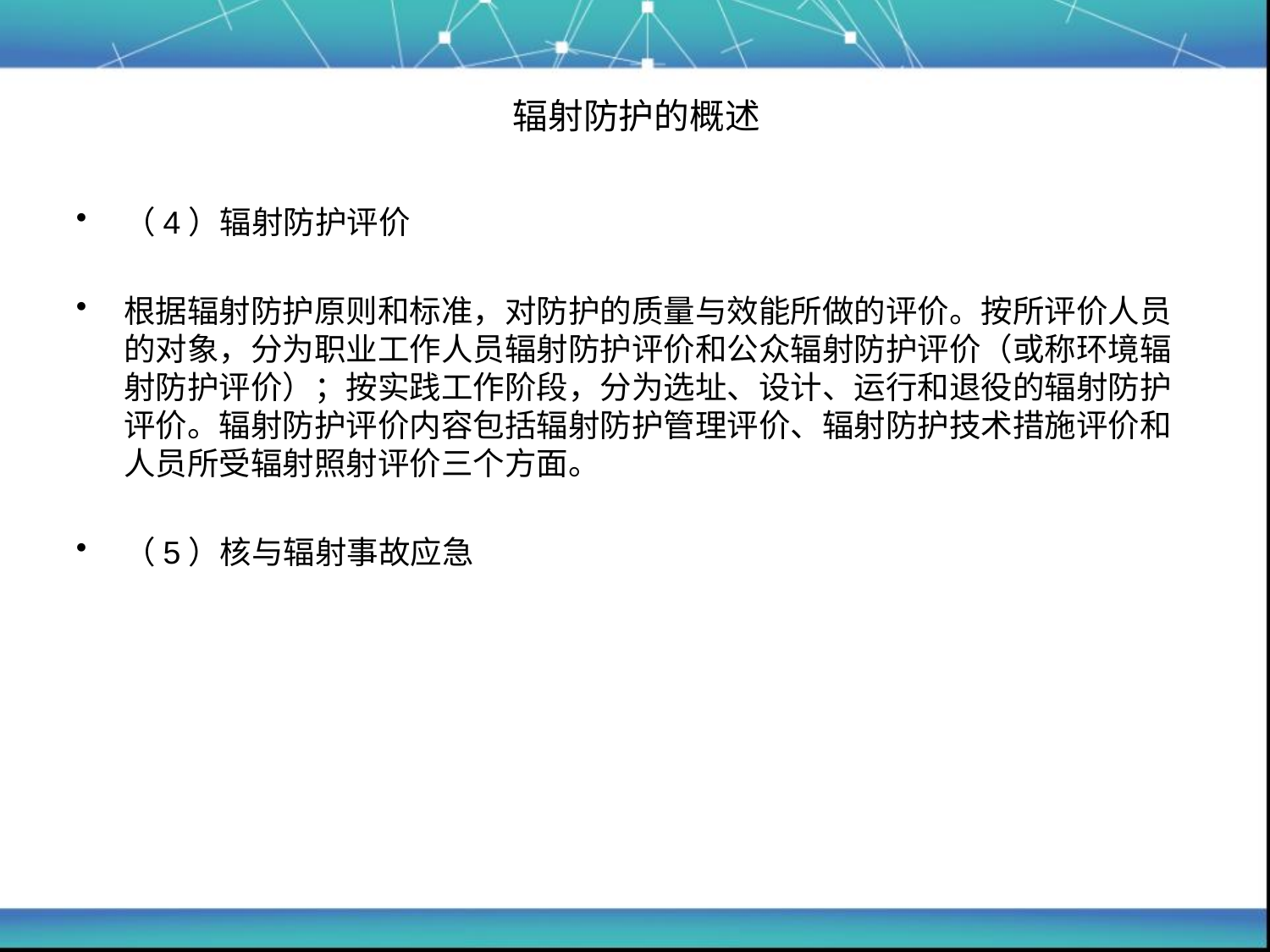

# 辐射防护的概述
（4）辐射防护评价

根据辐射防护原则和标准，对防护的质量与效能所做的评价。按所评价人员的对象，分为职业工作人员辐射防护评价和公众辐射防护评价（或称环境辐射防护评价）；按实践工作阶段，分为选址、设计、运行和退役的辐射防护评价。辐射防护评价内容包括辐射防护管理评价、辐射防护技术措施评价和人员所受辐射照射评价三个方面。

（5）核与辐射事故应急